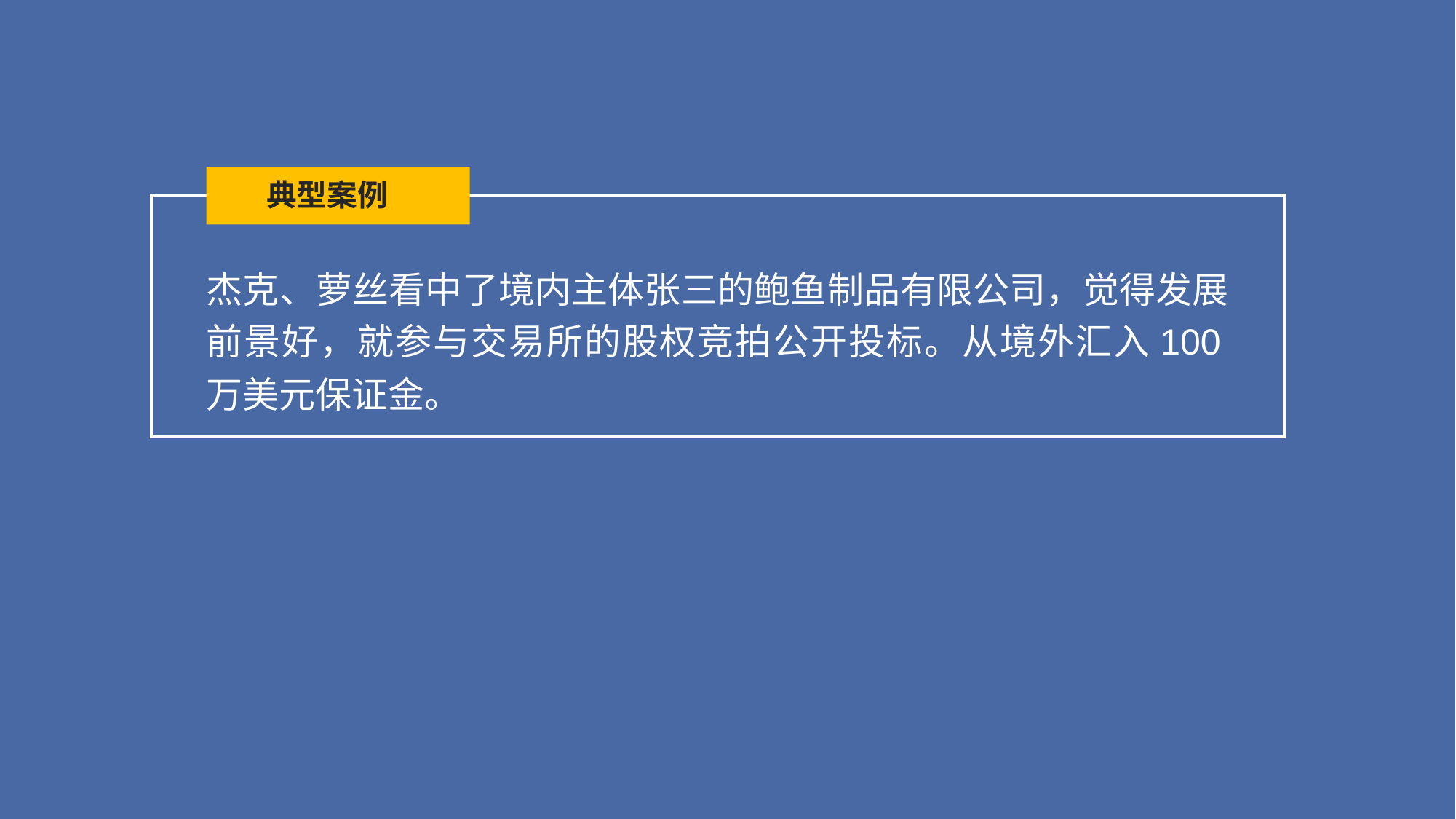

典型案例

杰克、萝丝看中了境内主体张三的鲍鱼制品有限公司，觉得发展前景好，就参与交易所的股权竞拍公开投标。从境外汇入100万美元保证金。